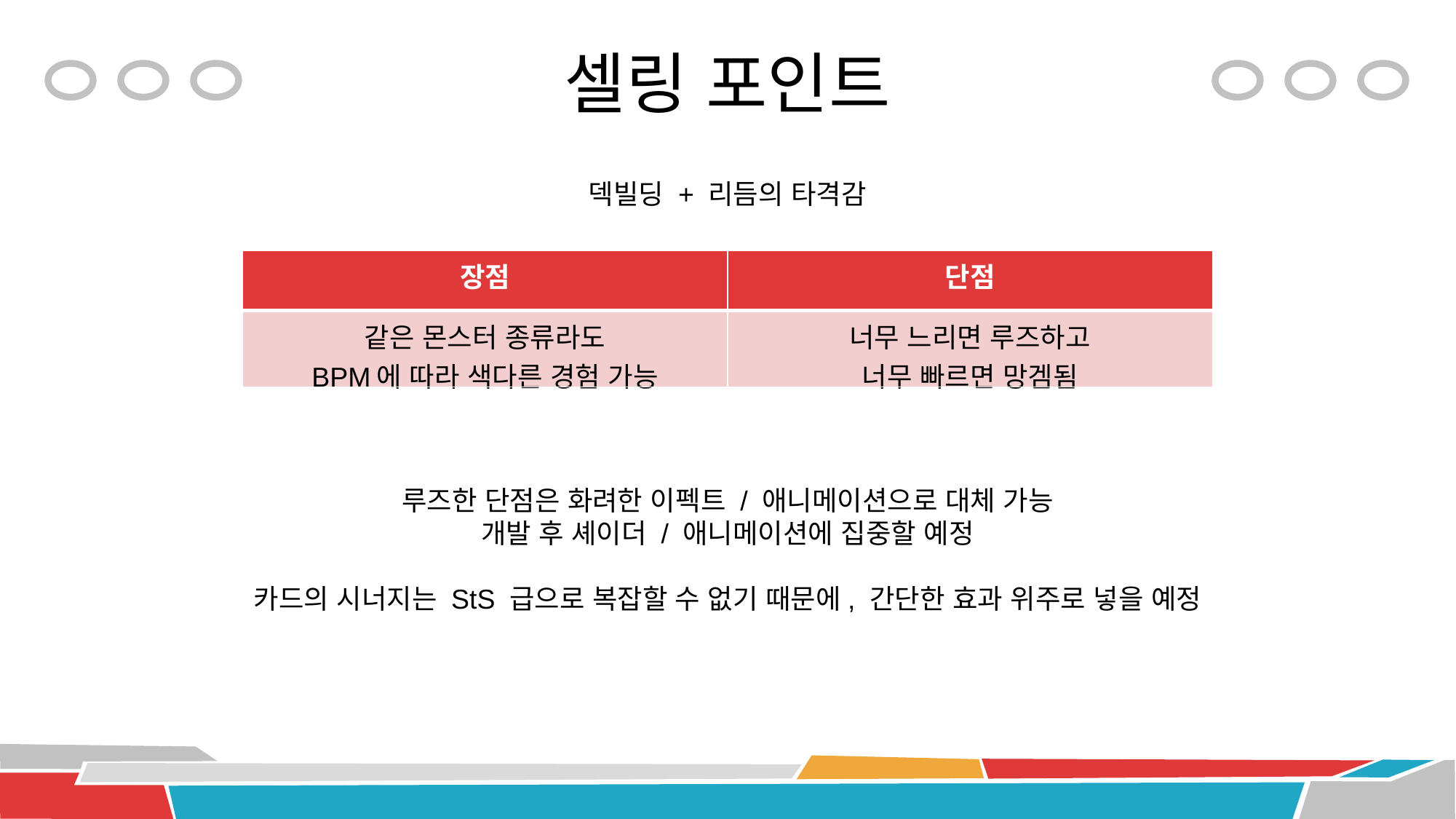

# 셀링 포인트
덱빌딩 + 리듬의 타격감
| 장점 | 단점 |
| --- | --- |
| 같은 몬스터 종류라도 BPM에 따라 색다른 경험 가능 | 너무 느리면 루즈하고 너무 빠르면 망겜됨 |
루즈한 단점은 화려한 이펙트 / 애니메이션으로 대체 가능
개발 후 셰이더 / 애니메이션에 집중할 예정

카드의 시너지는 StS 급으로 복잡할 수 없기 때문에, 간단한 효과 위주로 넣을 예정